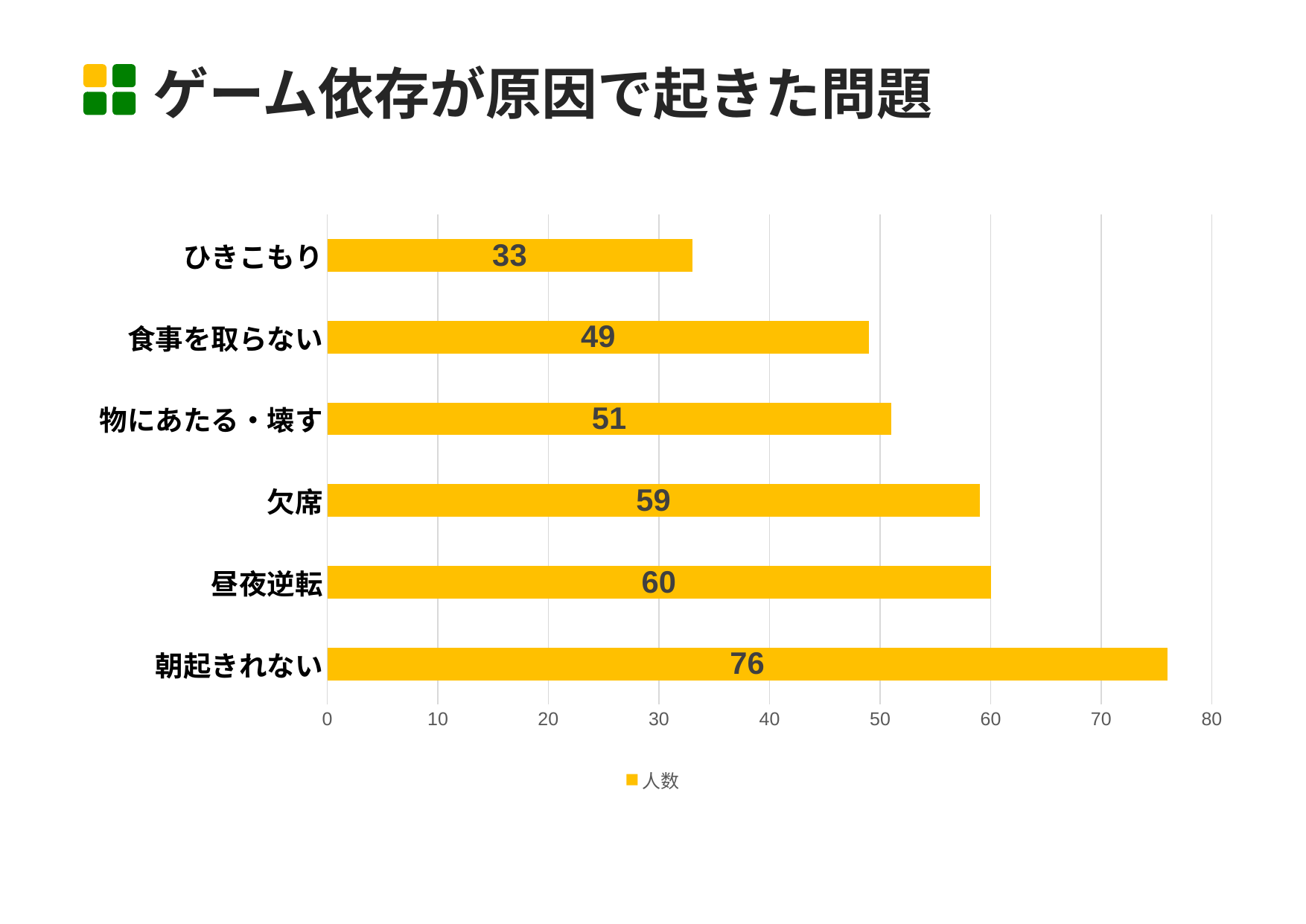

ゲーム依存が原因で起きた問題

### Chart

| Category | 人数 |
|---|---|
| 朝起きれない | 76.0 |
| 昼夜逆転 | 60.0 |
| 欠席 | 59.0 |
| 物にあたる・壊す | 51.0 |
| 食事を取らない | 49.0 |
| ひきこもり | 33.0 |